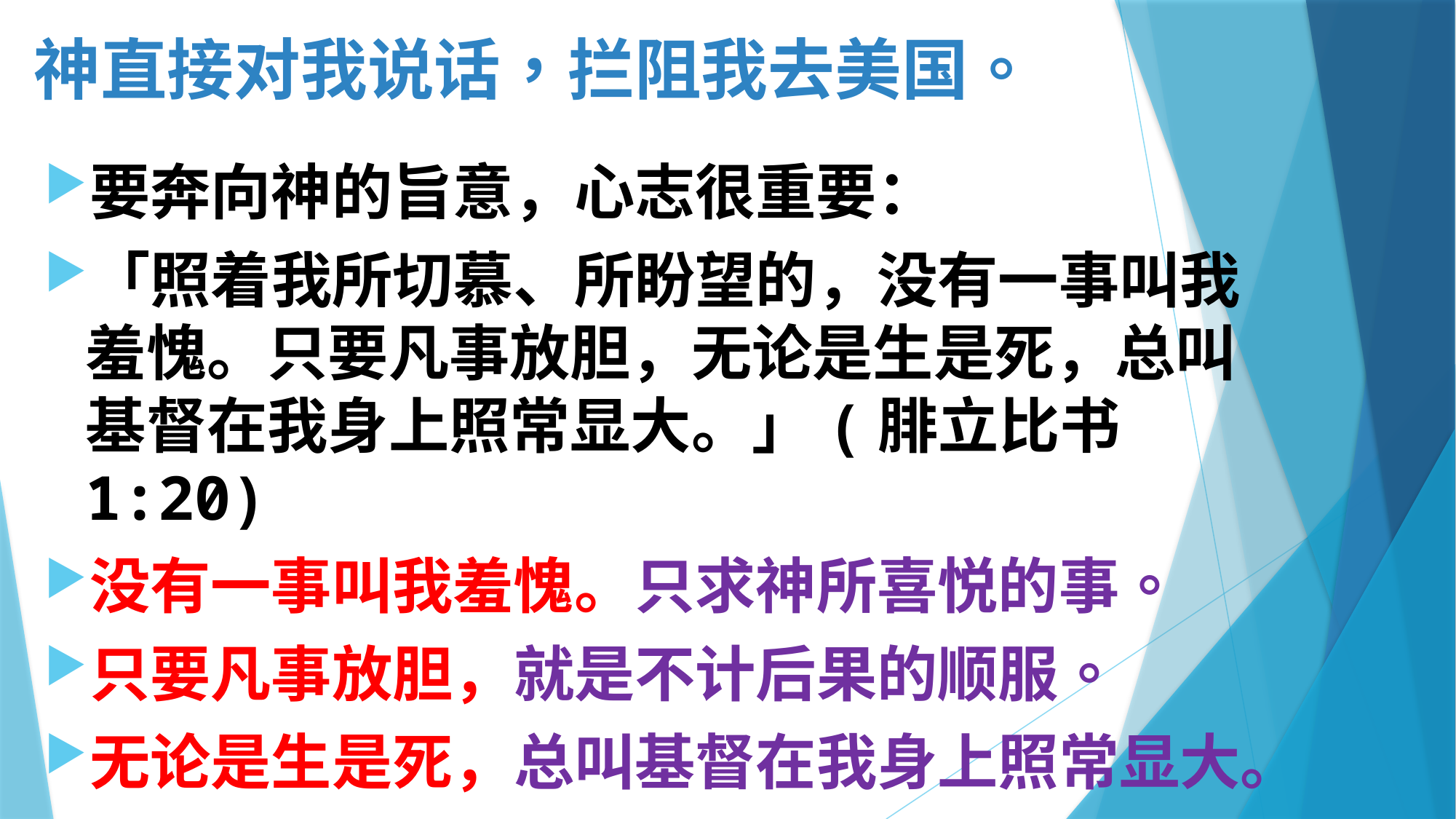

# 神直接对我说话，拦阻我去美国。
要奔向神的旨意，心志很重要：
「照着我所切慕、所盼望的，没有一事叫我羞愧。只要凡事放胆，无论是生是死，总叫基督在我身上照常显大。」(腓立比书 1:20)
没有一事叫我羞愧。只求神所喜悦的事。
只要凡事放胆，就是不计后果的顺服。
无论是生是死，总叫基督在我身上照常显大。